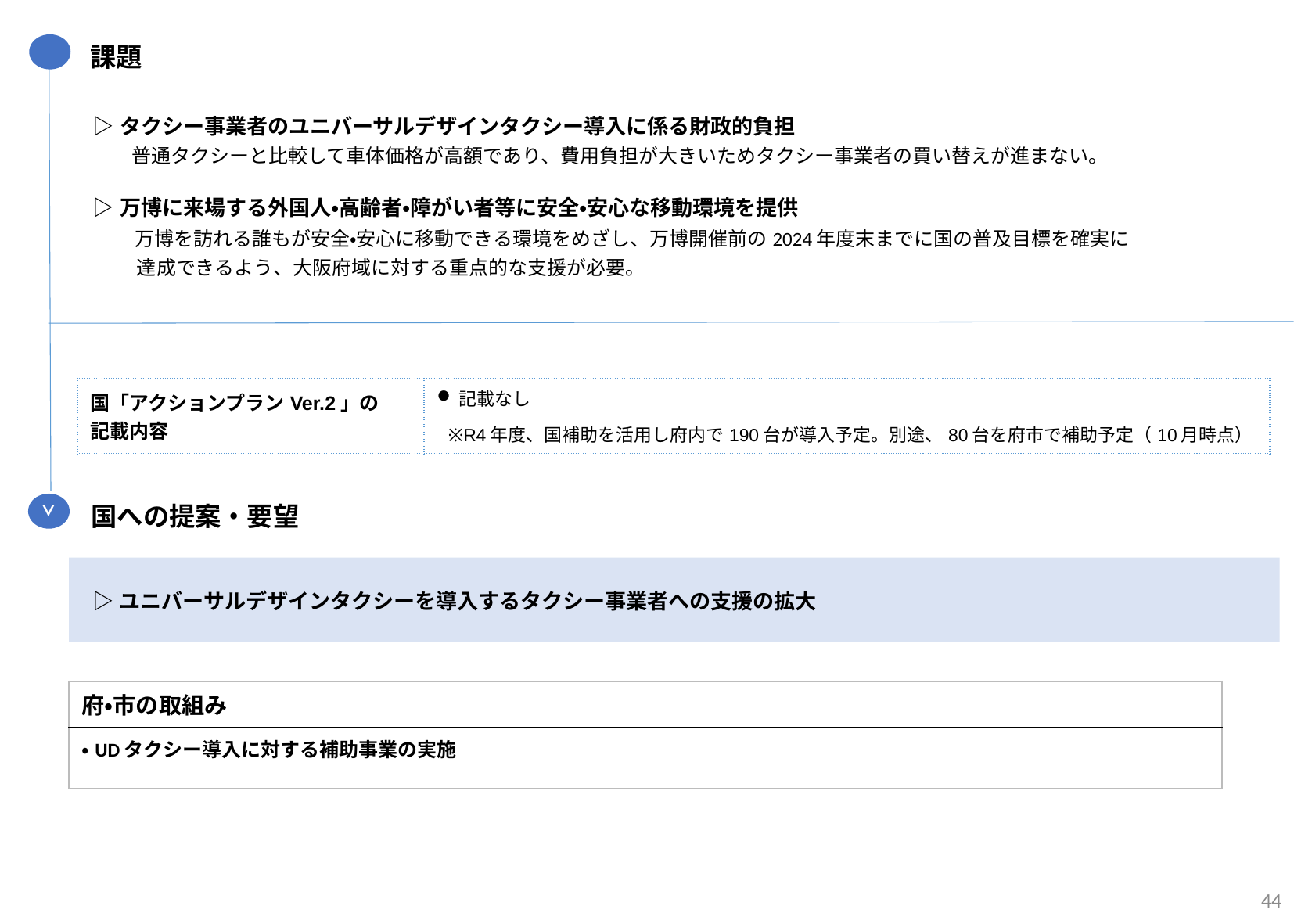

課題
| ▷タクシー事業者のユニバーサルデザインタクシー導入に係る財政的負担 　　普通タクシーと比較して車体価格が高額であり、費用負担が大きいためタクシー事業者の買い替えが進まない。 |
| --- |
| ▷万博に来場する外国人・高齢者・障がい者等に安全・安心な移動環境を提供 　　万博を訪れる誰もが安全・安心に移動できる環境をめざし、万博開催前の2024年度末までに国の普及目標を確実に 達成できるよう、大阪府域に対する重点的な支援が必要。 |
| 国「アクションプランVer.2」の 記載内容 | 記載なし ※R4年度、国補助を活用し府内で190台が導入予定。別途、80台を府市で補助予定（10月時点） |
| --- | --- |
>

国への提案・要望

| ▷ユニバーサルデザインタクシーを導入するタクシー事業者への支援の拡大 |
| --- |
| 府・市の取組み |
| --- |
| ・UDタクシー導入に対する補助事業の実施 |
44